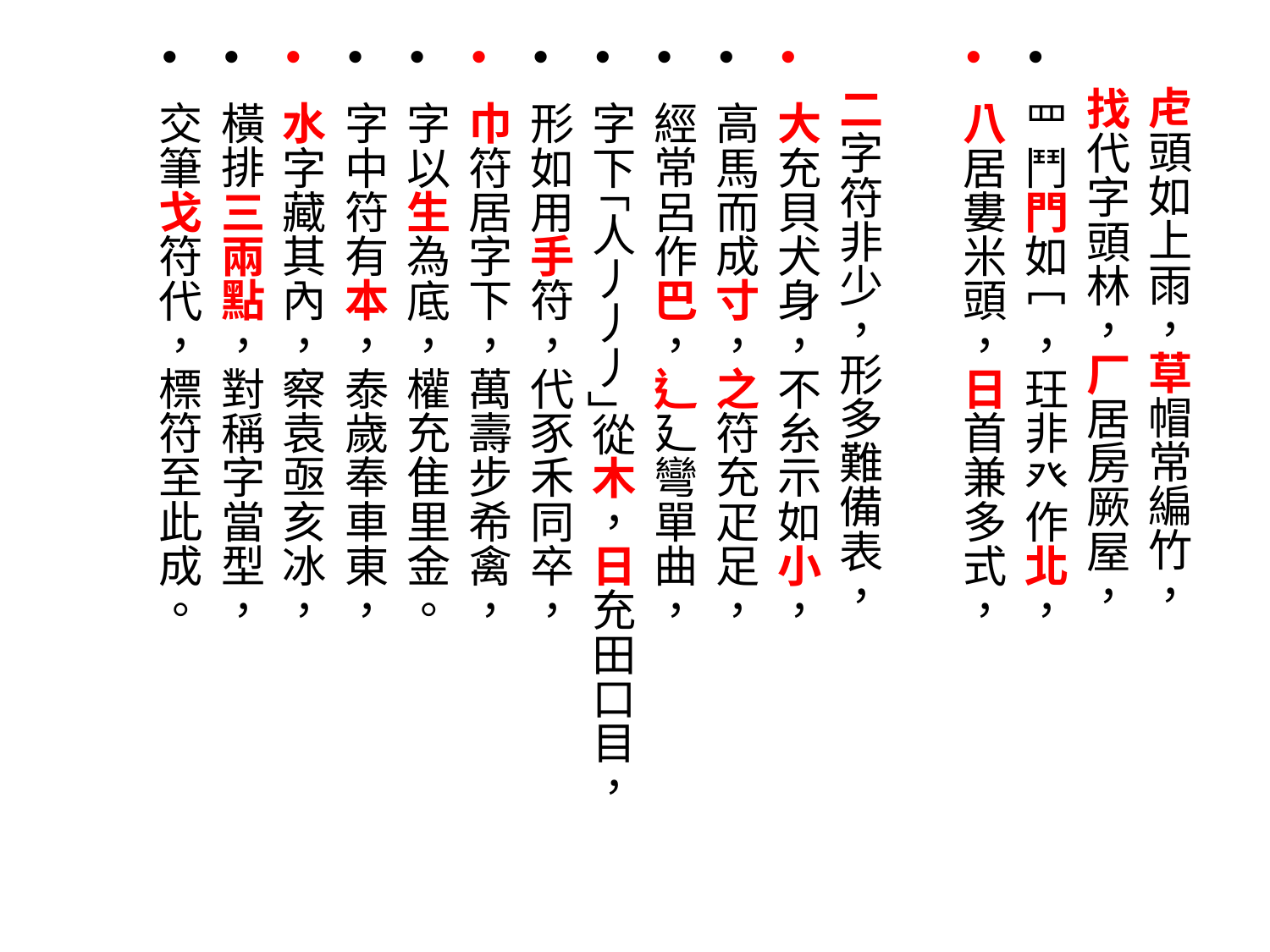

#
  虍頭如上雨，草帽常編竹，
  找代字頭林，厂居房厥屋，
罒鬥門如冖，玨非癶作北，
八居婁米頭，日首兼多式，

  二字符非少，形多難備表，
大充貝犬身，不糸示如小，
高馬而成寸，之符充疋足，
經常呂作巴，辶廴彎單曲，
字下｢人丿丿丿｣從木，日充田口目，
形如用手符，代豕禾同卒，
巾符居字下，萬壽步希禽，
字以生為底，權充隹里金。
字中符有本，泰歲奉車東，
水字藏其內，察袁亟亥冰，
橫排三兩點，對稱字當型，
交筆戈符代，標符至此成。